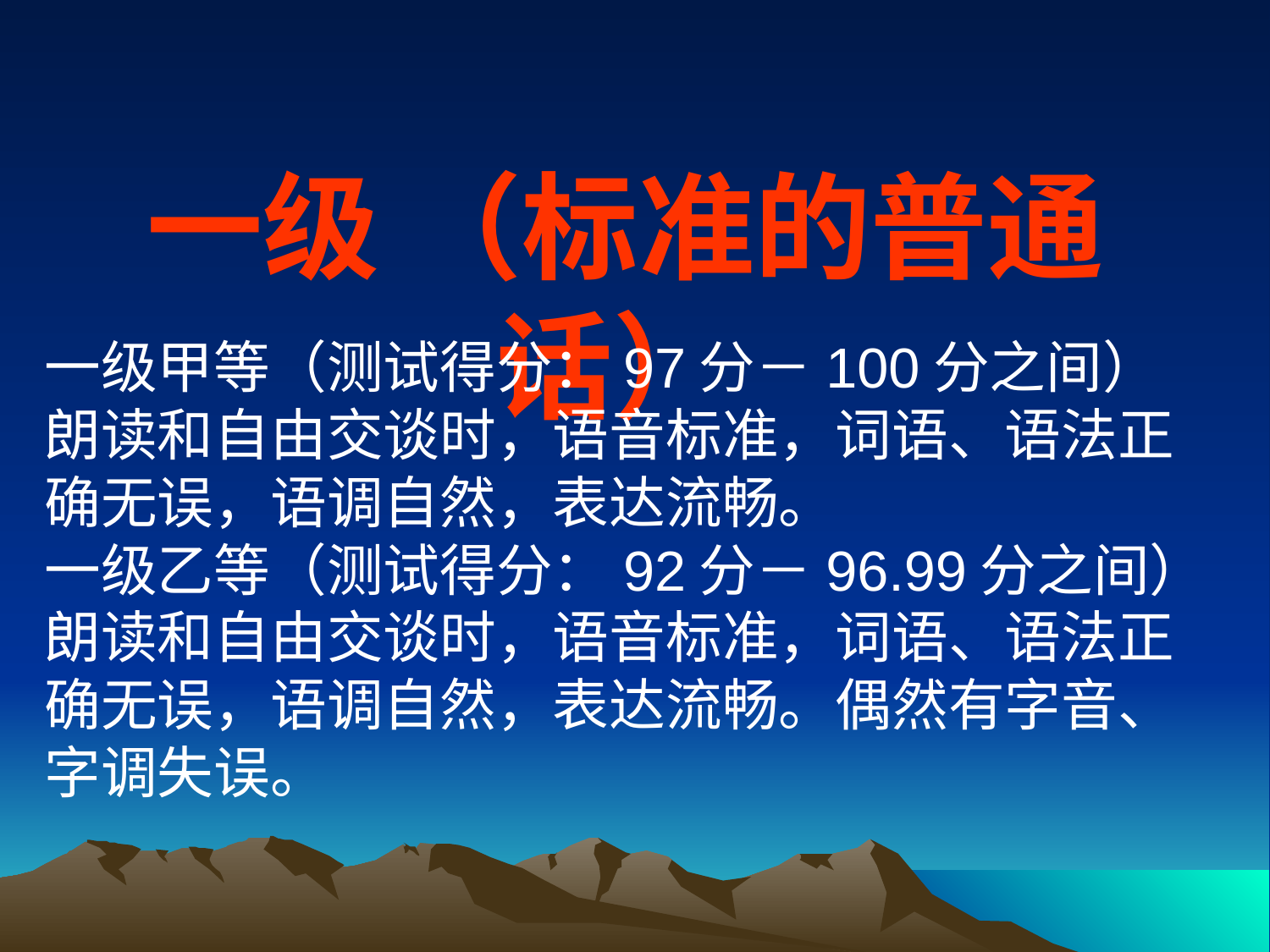

一级 （标准的普通话）
一级甲等（测试得分：97分－100分之间） 朗读和自由交谈时，语音标准，词语、语法正确无误，语调自然，表达流畅。
一级乙等（测试得分：92分－96.99分之间） 朗读和自由交谈时，语音标准，词语、语法正确无误，语调自然，表达流畅。偶然有字音、字调失误。